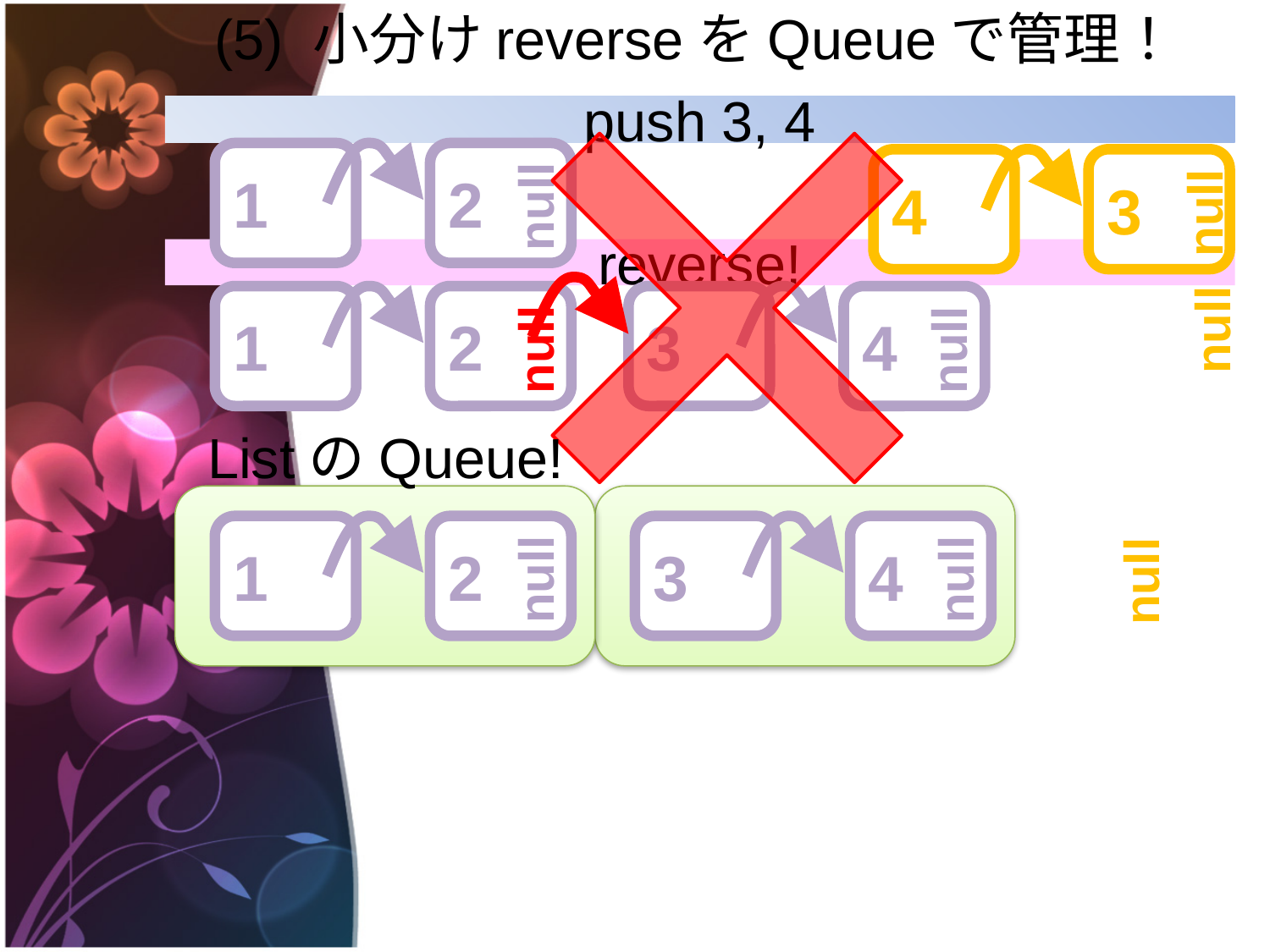

# (5) 小分けreverseをQueueで管理！

push 3, 4
2
null
3
null
1

4

reverse!

2
null
4
null
1

3

null
ListのQueue!

2
null
4
null
1

3

null